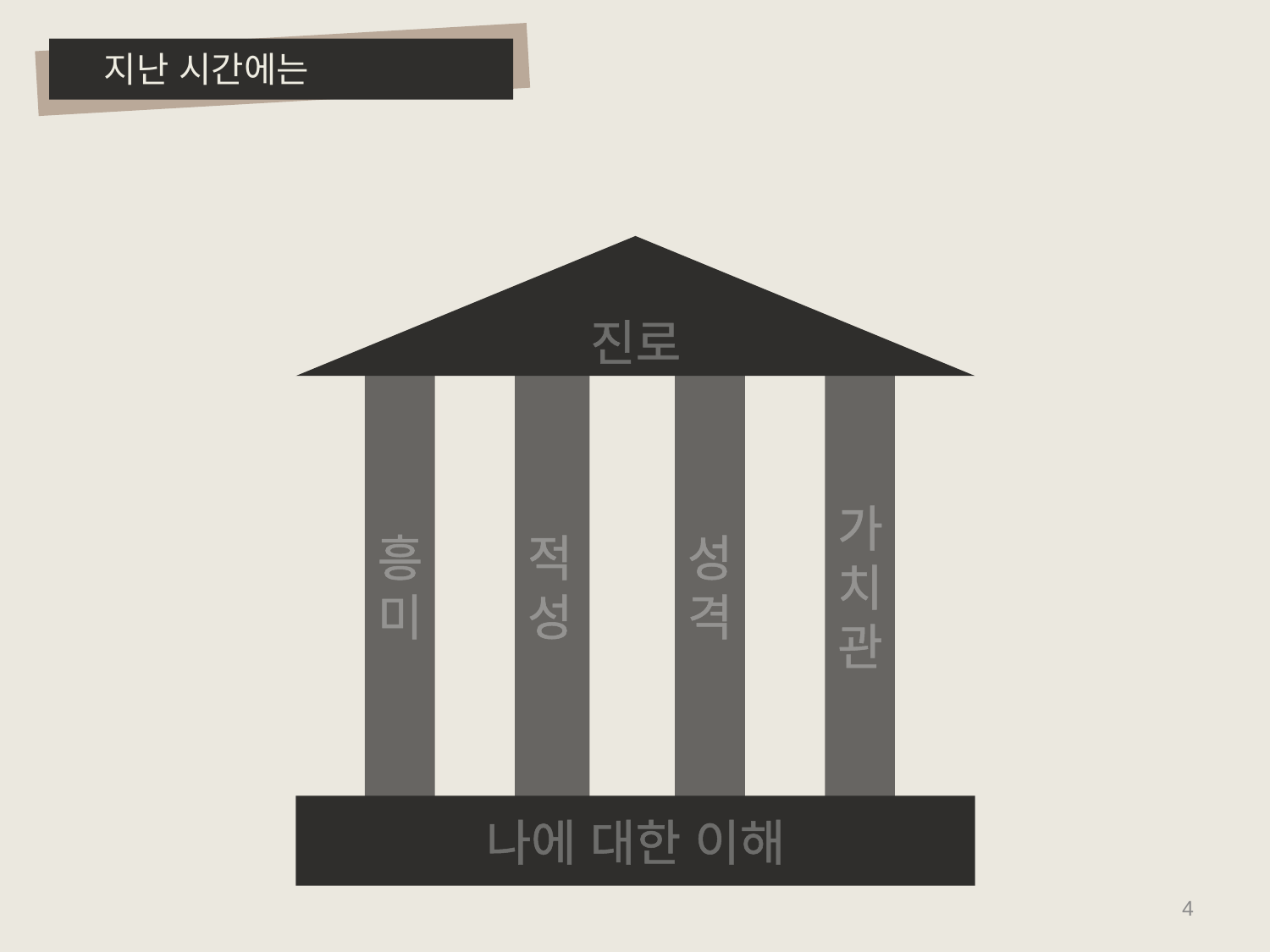

지난 시간에는
진로
흥미
적성
성격
가치관
나에 대한 이해
4